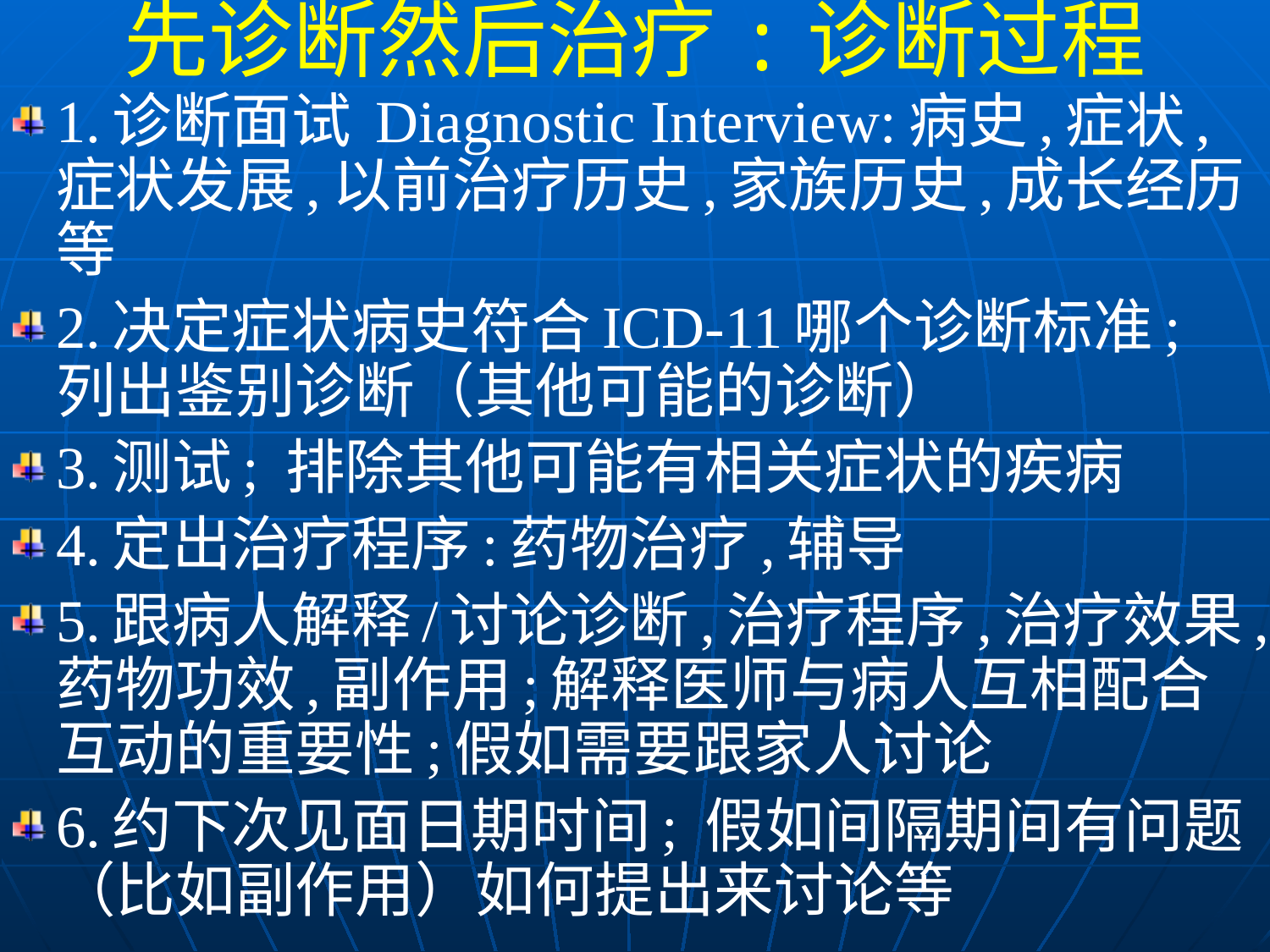

先诊断然后治疗:诊断过程
1.诊断面试 Diagnostic Interview:病史,症状,症状发展,以前治疗历史,家族历史,成长经历等
2.决定症状病史符合ICD-11哪个诊断标准; 列出鉴别诊断（其他可能的诊断）
3.测试; 排除其他可能有相关症状的疾病
4.定出治疗程序:药物治疗,辅导
5.跟病人解释/讨论诊断,治疗程序,治疗效果,药物功效,副作用;解释医师与病人互相配合互动的重要性;假如需要跟家人讨论
6.约下次见面日期时间; 假如间隔期间有问题（比如副作用）如何提出来讨论等